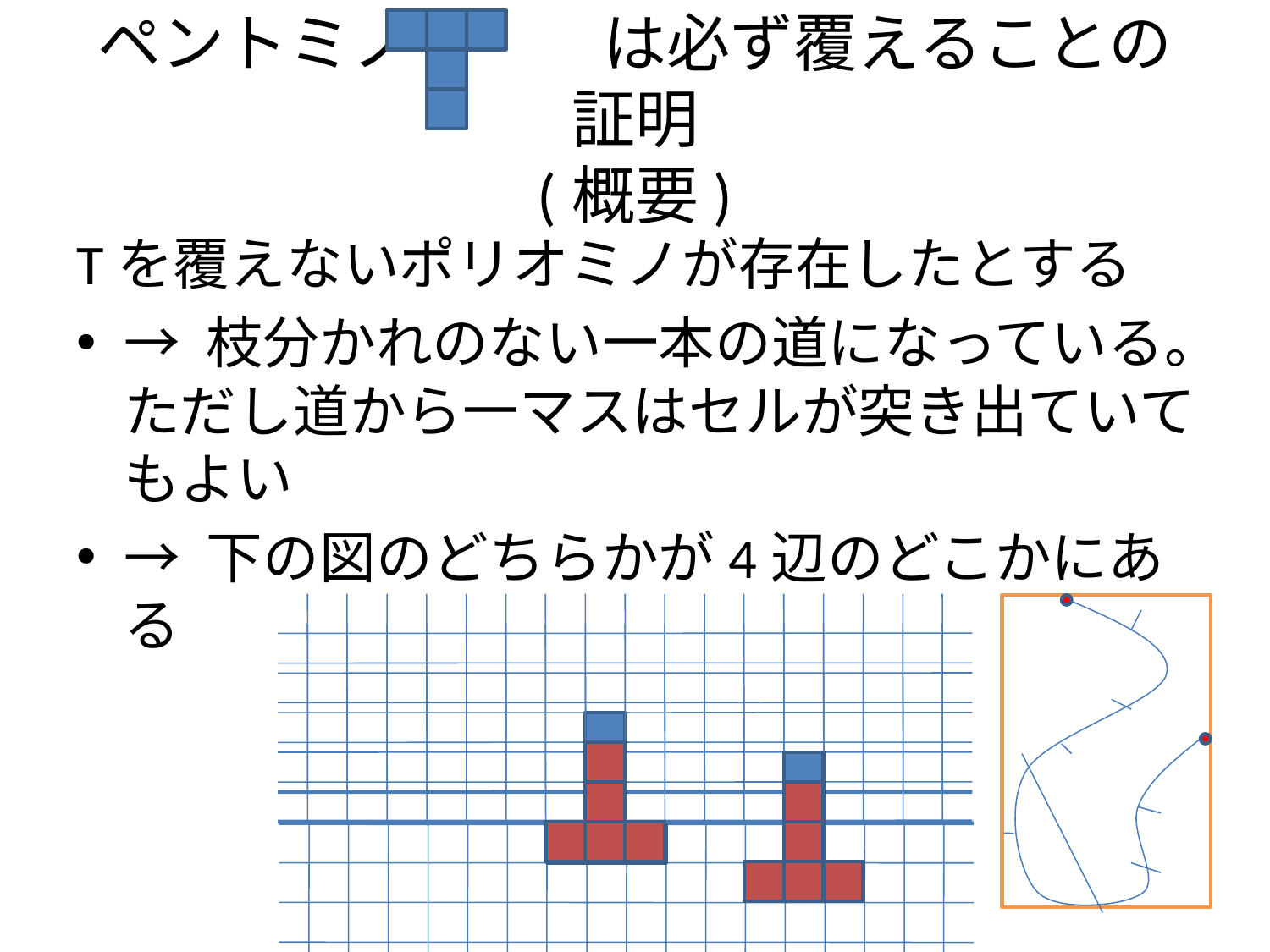

# ペントミノT　　は必ず覆えることの証明 (概要)
Tを覆えないポリオミノが存在したとする
→ 枝分かれのない一本の道になっている。ただし道から一マスはセルが突き出ていてもよい
→ 下の図のどちらかが4辺のどこかにある